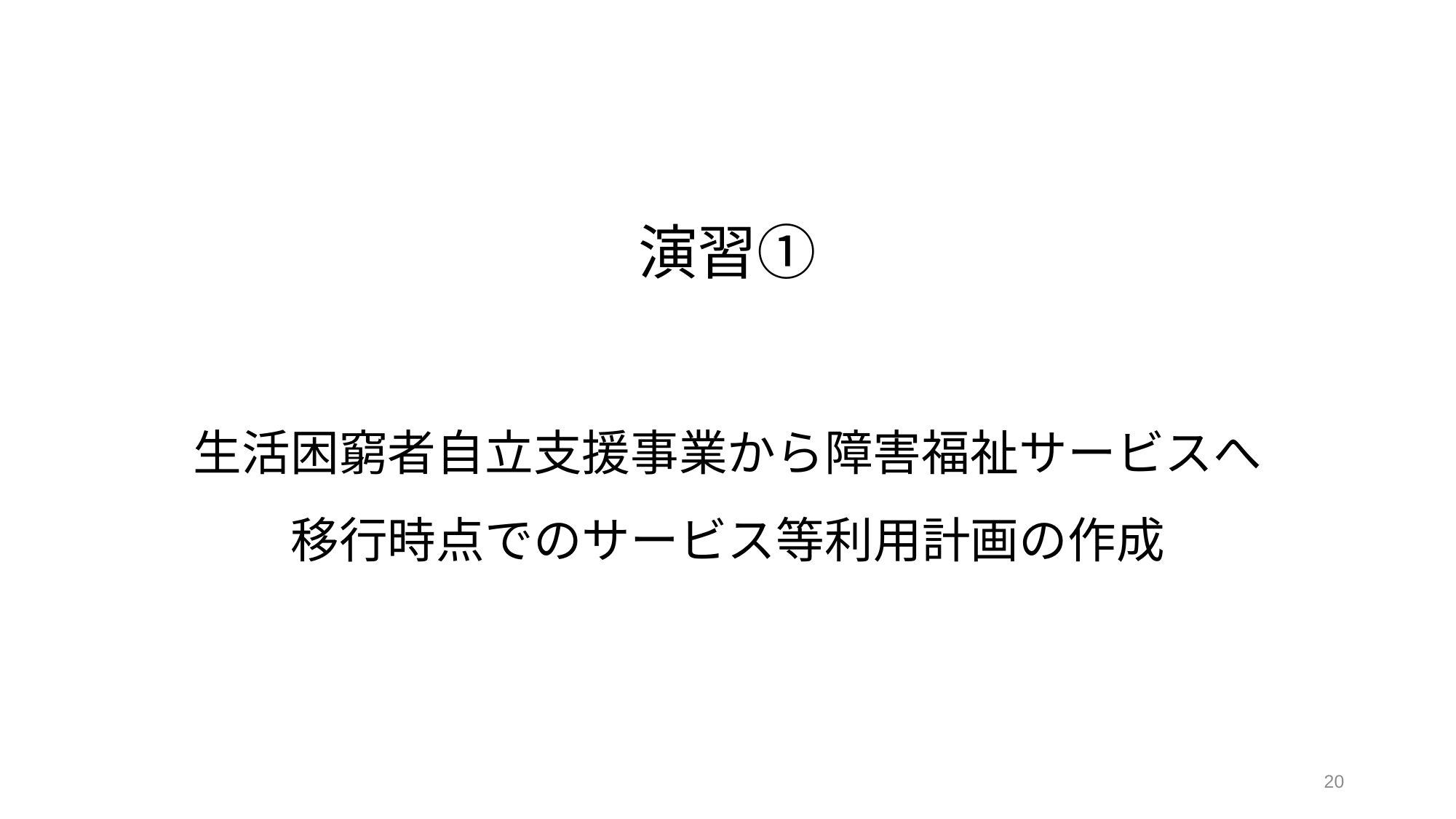

# 演習① 生活困窮者自立支援事業から障害福祉サービスへ 移行時点でのサービス等利用計画の作成
20